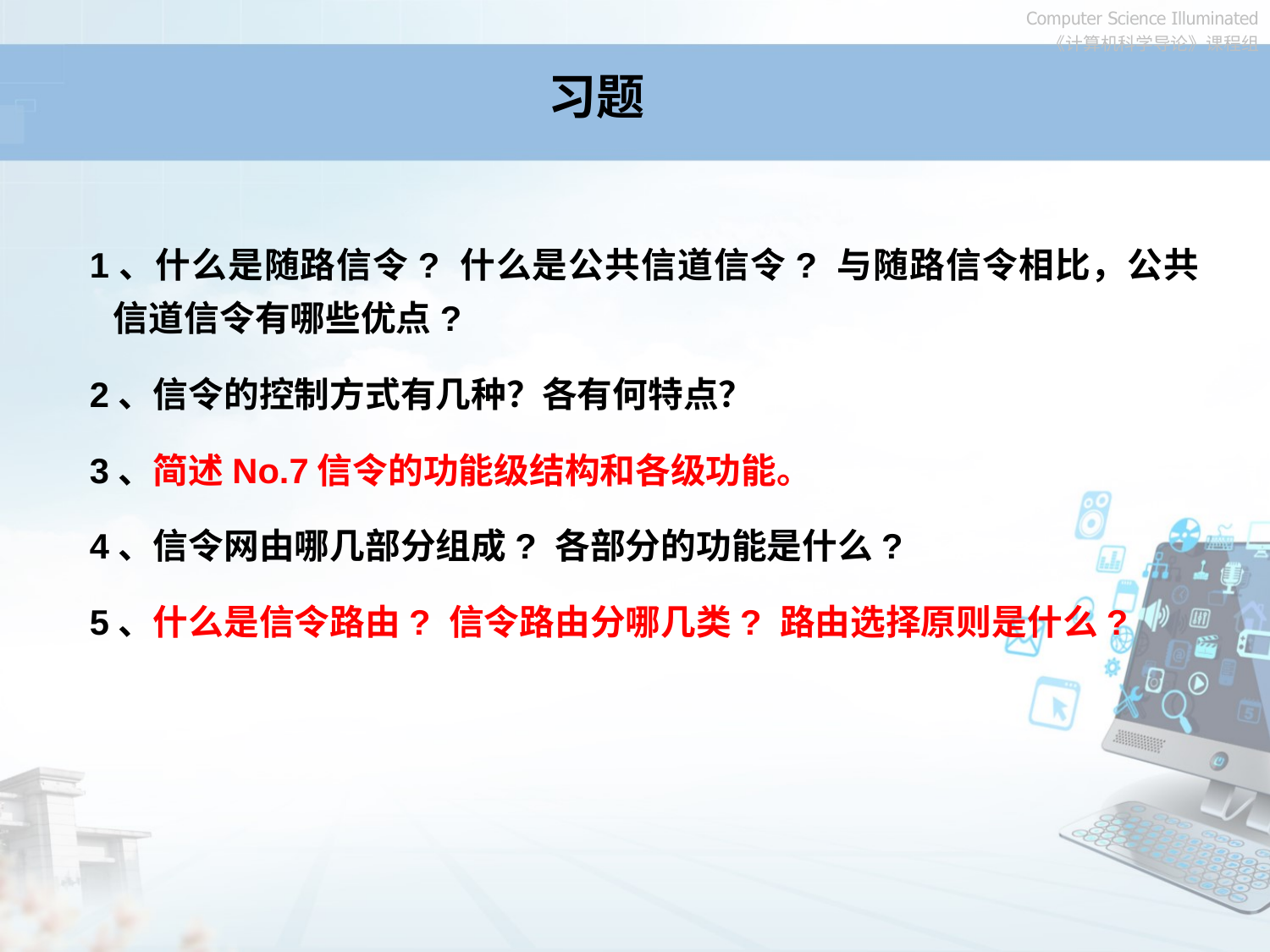

# 习题
1、什么是随路信令? 什么是公共信道信令? 与随路信令相比，公共信道信令有哪些优点?
2、信令的控制方式有几种？各有何特点？
3、简述No.7信令的功能级结构和各级功能。
4、信令网由哪几部分组成? 各部分的功能是什么?
5、什么是信令路由? 信令路由分哪几类? 路由选择原则是什么?